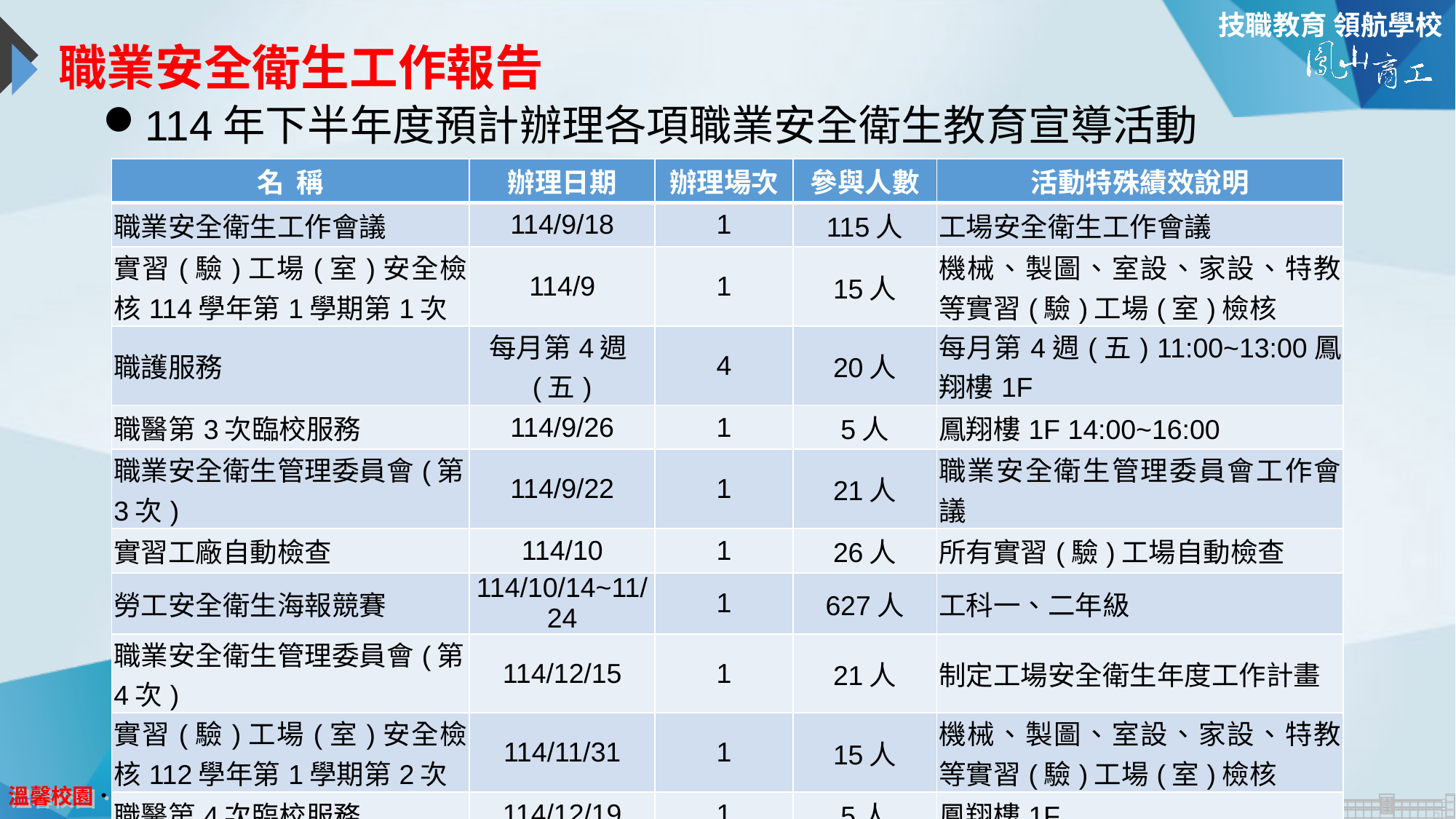

# 職業安全衛生工作報告
114年下半年度預計辦理各項職業安全衛生教育宣導活動
| 名 稱 | 辦理日期 | 辦理場次 | 參與人數 | 活動特殊績效說明 |
| --- | --- | --- | --- | --- |
| 職業安全衛生工作會議 | 114/9/18 | 1 | 115人 | 工場安全衛生工作會議 |
| 實習(驗)工場(室)安全檢核114學年第1學期第1次 | 114/9 | 1 | 15人 | 機械、製圖、室設、家設、特教等實習(驗)工場(室)檢核 |
| 職護服務 | 每月第4週(五) | 4 | 20人 | 每月第4週(五) 11:00~13:00鳳翔樓1F |
| 職醫第3次臨校服務 | 114/9/26 | 1 | 5人 | 鳳翔樓1F 14:00~16:00 |
| 職業安全衛生管理委員會(第3次) | 114/9/22 | 1 | 21人 | 職業安全衛生管理委員會工作會議 |
| 實習工廠自動檢查 | 114/10 | 1 | 26人 | 所有實習(驗)工場自動檢查 |
| 勞工安全衛生海報競賽 | 114/10/14~11/24 | 1 | 627人 | 工科一、二年級 |
| 職業安全衛生管理委員會(第4次) | 114/12/15 | 1 | 21人 | 制定工場安全衛生年度工作計畫 |
| 實習(驗)工場(室)安全檢核112學年第1學期第2次 | 114/11/31 | 1 | 15人 | 機械、製圖、室設、家設、特教等實習(驗)工場(室)檢核 |
| 職醫第4次臨校服務 | 114/12/19 | 1 | 5人 | 鳳翔樓1F |
| 實習(驗)工場(室)期末總檢 | 115/1/20 | 1 | 34人 | 實習(驗)工場(室)、電腦教室檢查 |